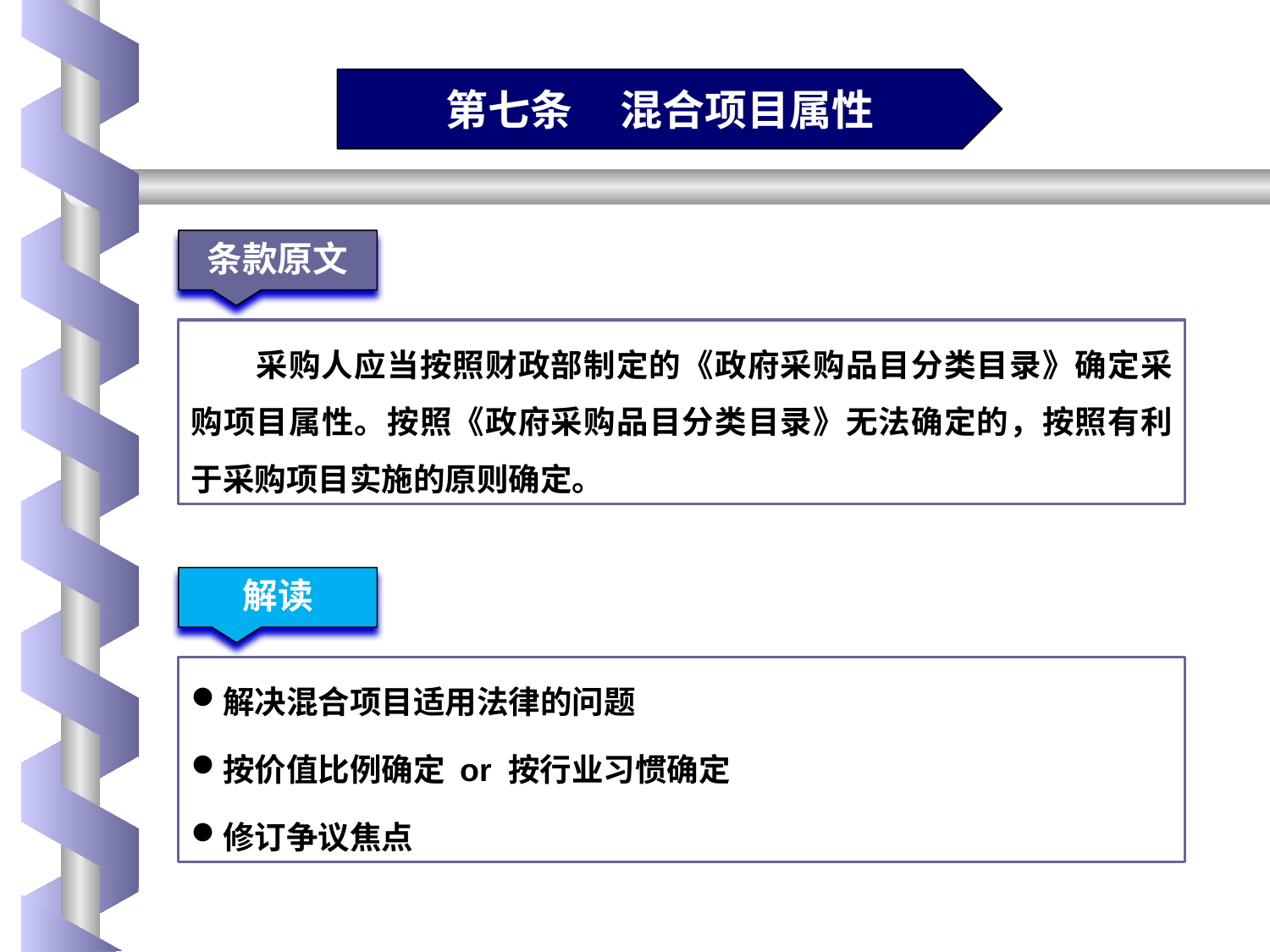

第七条     混合项目属性
条款原文
采购人应当按照财政部制定的《政府采购品目分类目录》确定采购项目属性。按照《政府采购品目分类目录》无法确定的，按照有利于采购项目实施的原则确定。
解读
解决混合项目适用法律的问题
按价值比例确定 or 按行业习惯确定
修订争议焦点